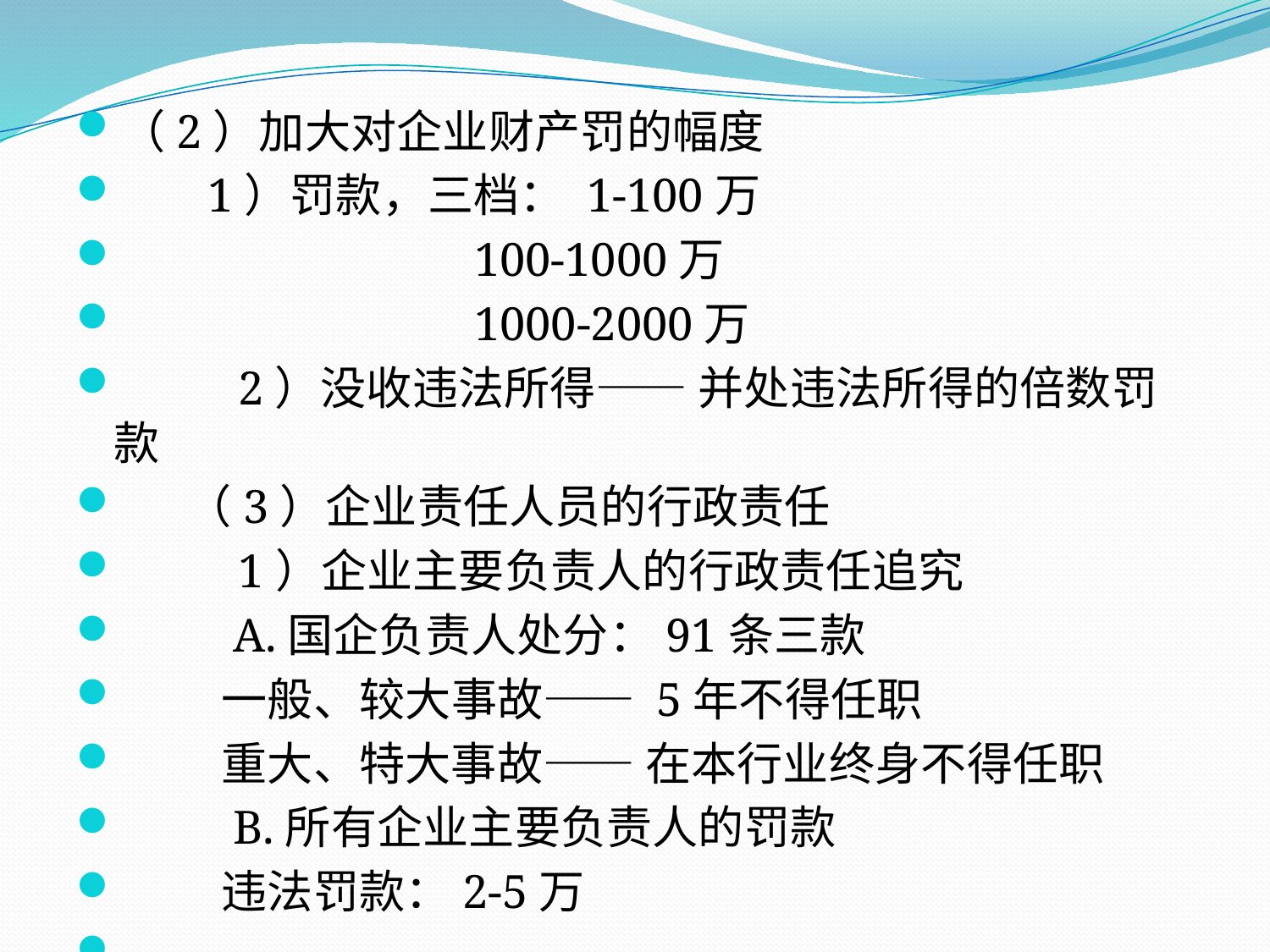

（2）加大对企业财产罚的幅度
　   1）罚款，三档： 1-100万
　　　　　           100-1000万
　　　　　           1000-2000万
          2）没收违法所得—— 并处违法所得的倍数罚款
　  （3）企业责任人员的行政责任
　      1）企业主要负责人的行政责任追究
　　 A.国企负责人处分：91条三款
　　 一般、较大事故—— 5年不得任职
　　 重大、特大事故—— 在本行业终身不得任职
　　 B.所有企业主要负责人的罚款
　　 违法罚款：2-5万